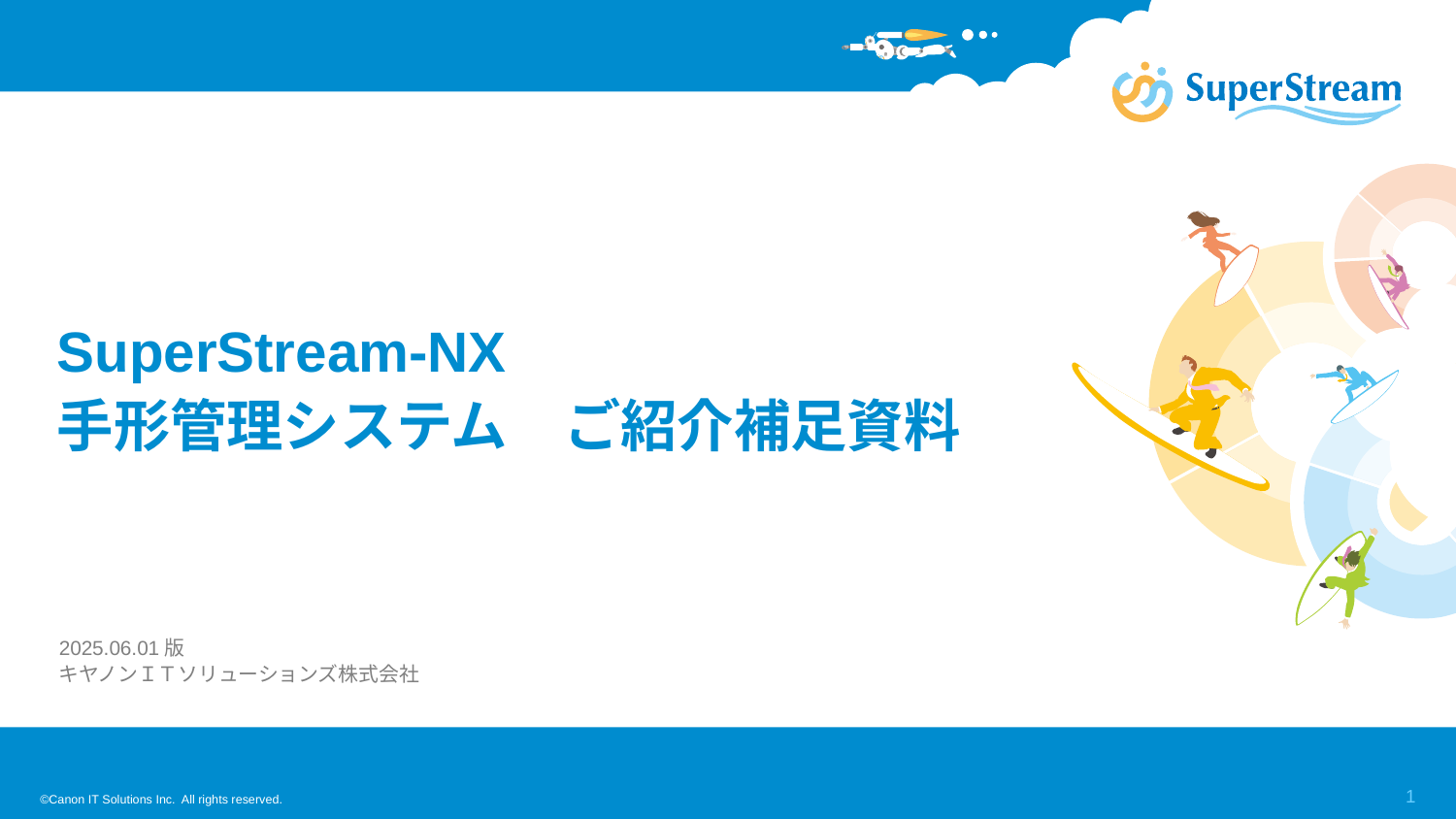

# SuperStream-NX 手形管理システム　ご紹介補足資料
2025.06.01版
キヤノンＩＴソリューションズ株式会社
©Canon IT Solutions Inc.  All rights reserved.
1